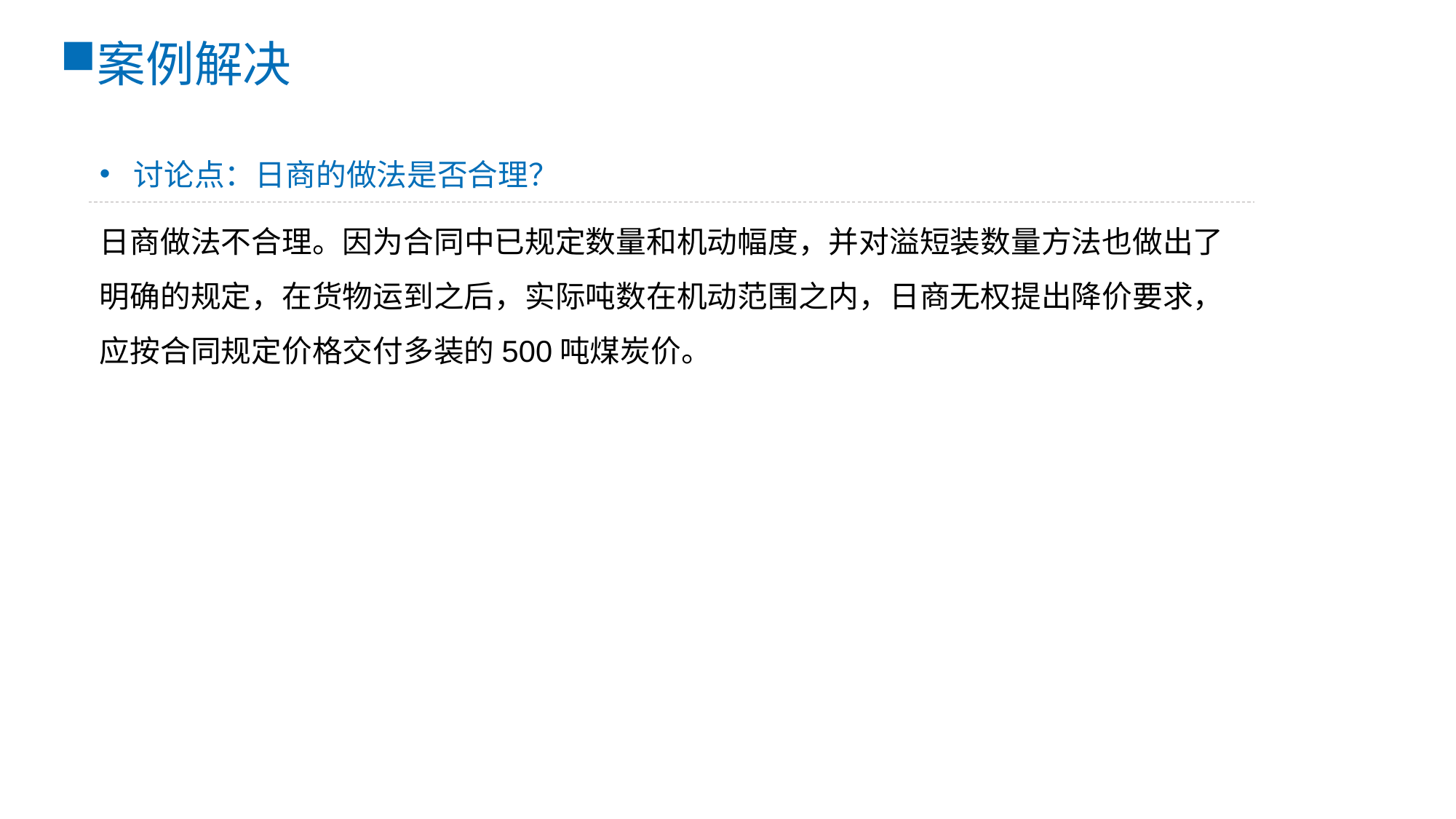

案例解决
讨论点：日商的做法是否合理？
日商做法不合理。因为合同中已规定数量和机动幅度，并对溢短装数量方法也做出了明确的规定，在货物运到之后，实际吨数在机动范围之内，日商无权提出降价要求，应按合同规定价格交付多装的500吨煤炭价。